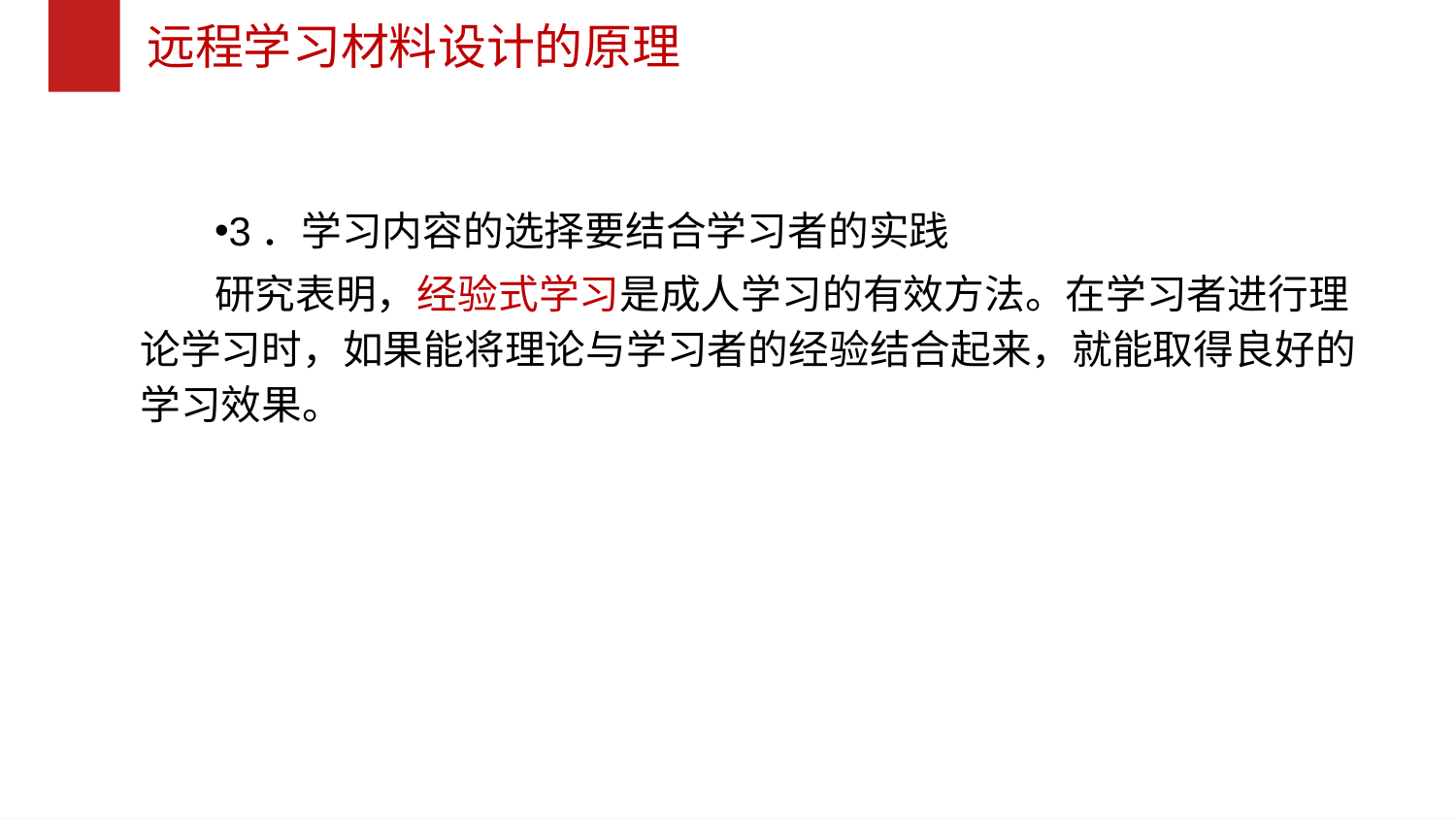

远程学习材料设计的原理
3．学习内容的选择要结合学习者的实践
研究表明，经验式学习是成人学习的有效方法。在学习者进行理论学习时，如果能将理论与学习者的经验结合起来，就能取得良好的学习效果。